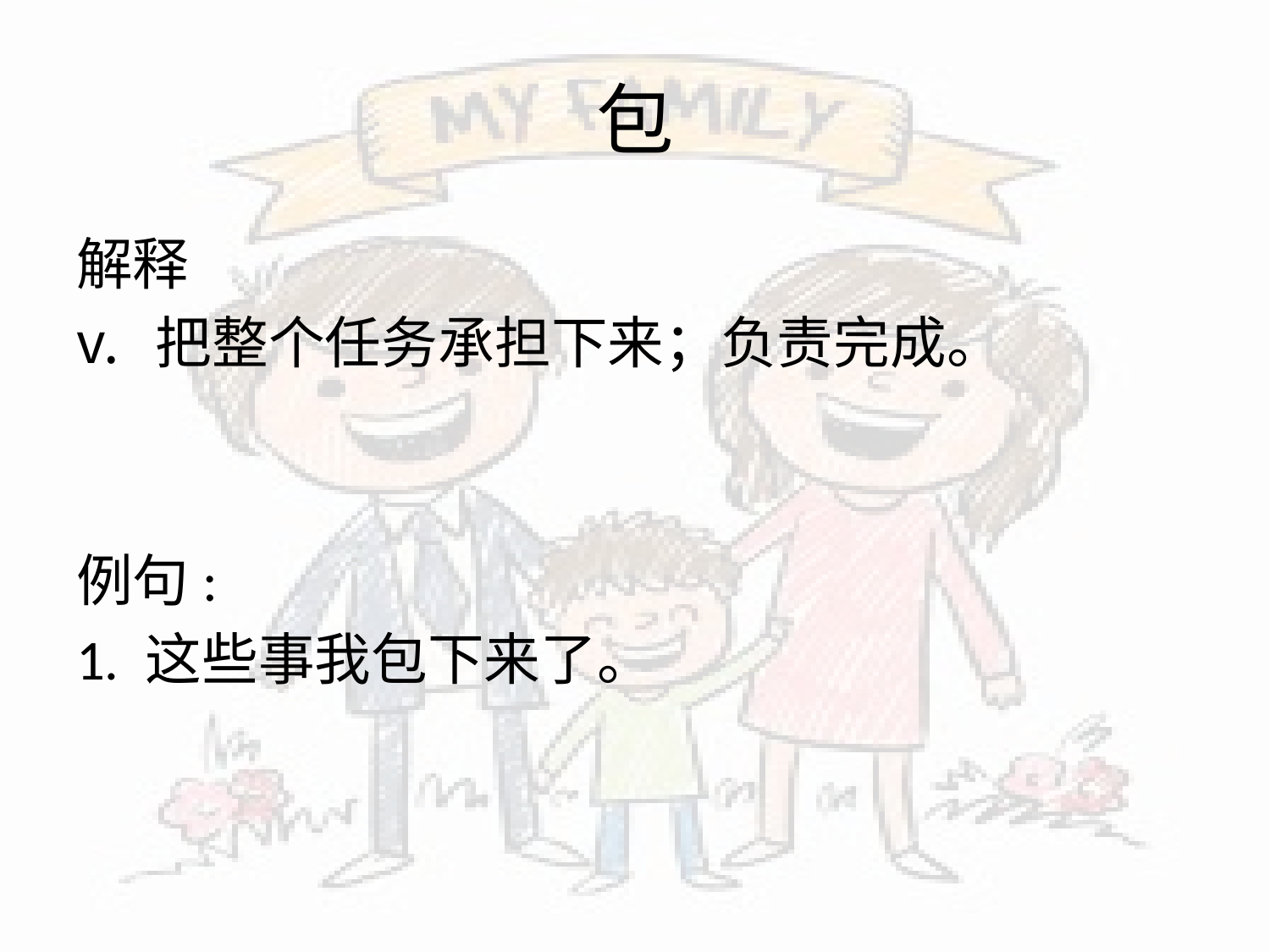

# 包
解释
把整个任务承担下来；负责完成。

例句:
1. 这些事我包下来了。